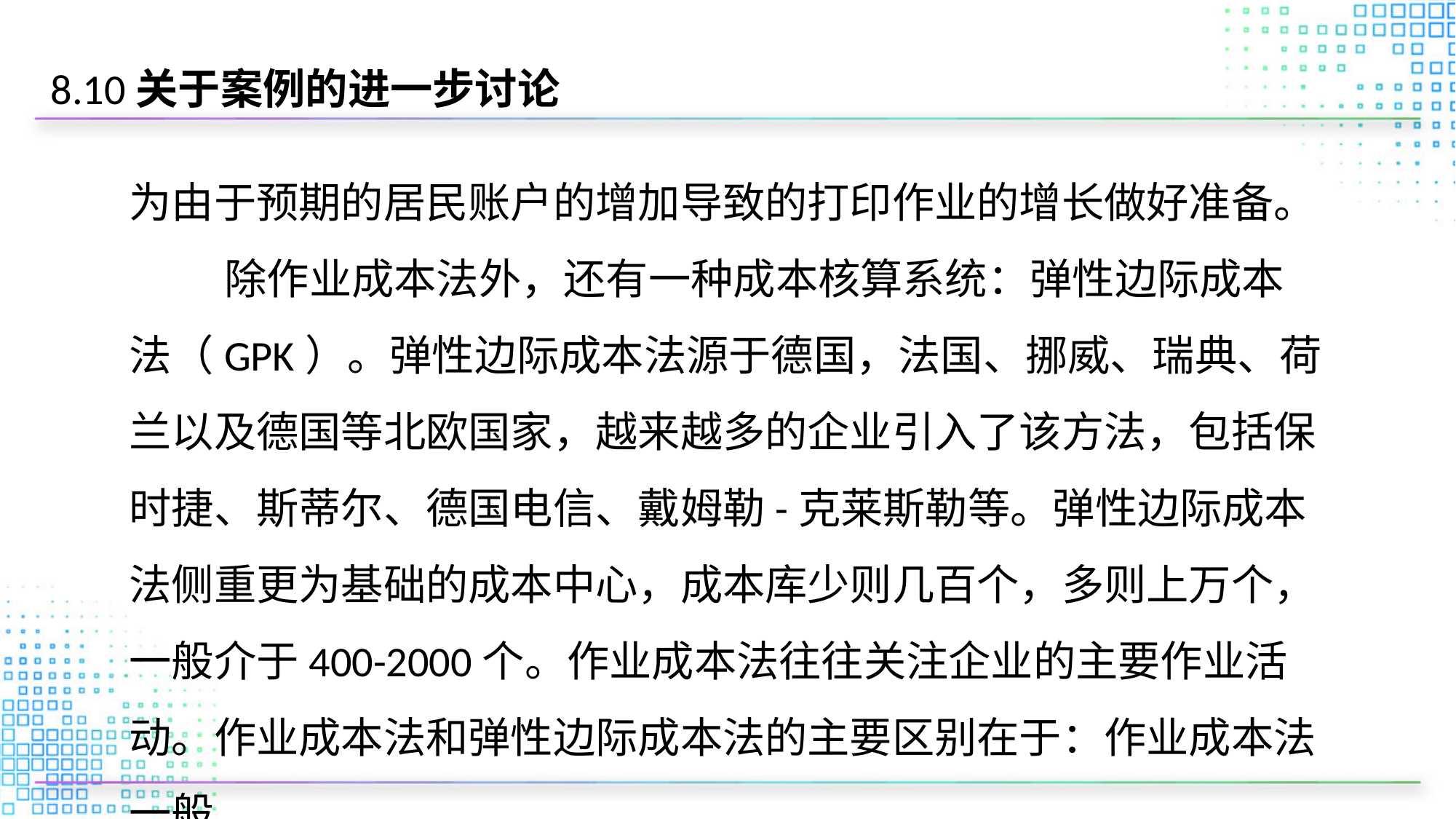

# 8.10关于案例的进一步讨论
为由于预期的居民账户的增加导致的打印作业的增长做好准备。
         除作业成本法外，还有一种成本核算系统：弹性边际成本法（GPK）。弹性边际成本法源于德国，法国、挪威、瑞典、荷兰以及德国等北欧国家，越来越多的企业引入了该方法，包括保时捷、斯蒂尔、德国电信、戴姆勒-克莱斯勒等。弹性边际成本法侧重更为基础的成本中心，成本库少则几百个，多则上万个，一般介于400-2000个。作业成本法往往关注企业的主要作业活动。作业成本法和弹性边际成本法的主要区别在于：作业成本法一般